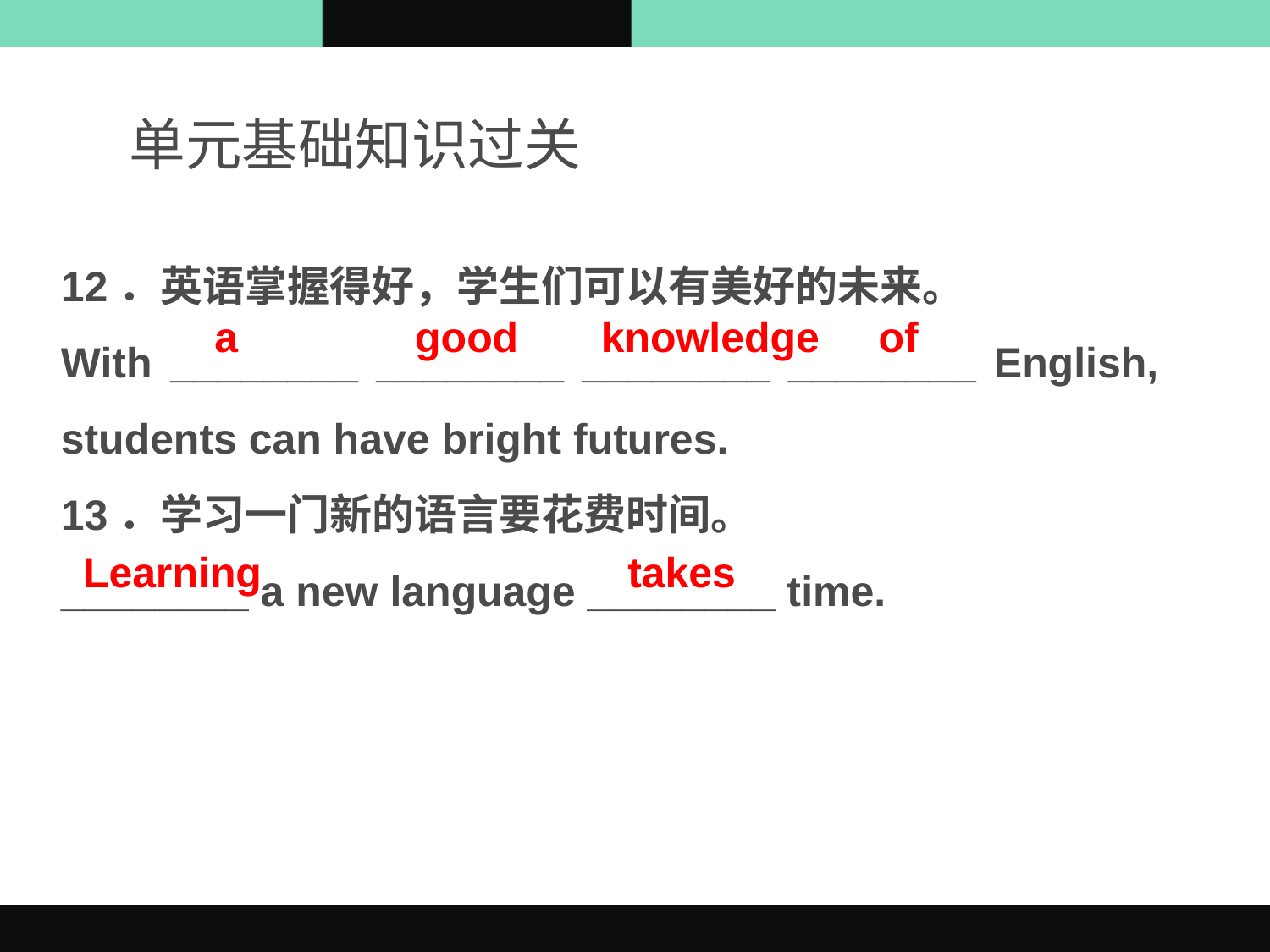

单元基础知识过关
12．英语掌握得好，学生们可以有美好的未来。
With ________ ________ ________ ________ English, students can have bright futures.
13．学习一门新的语言要花费时间。
________ a new language ________ time.
a               good       knowledge     of
Learning                               takes